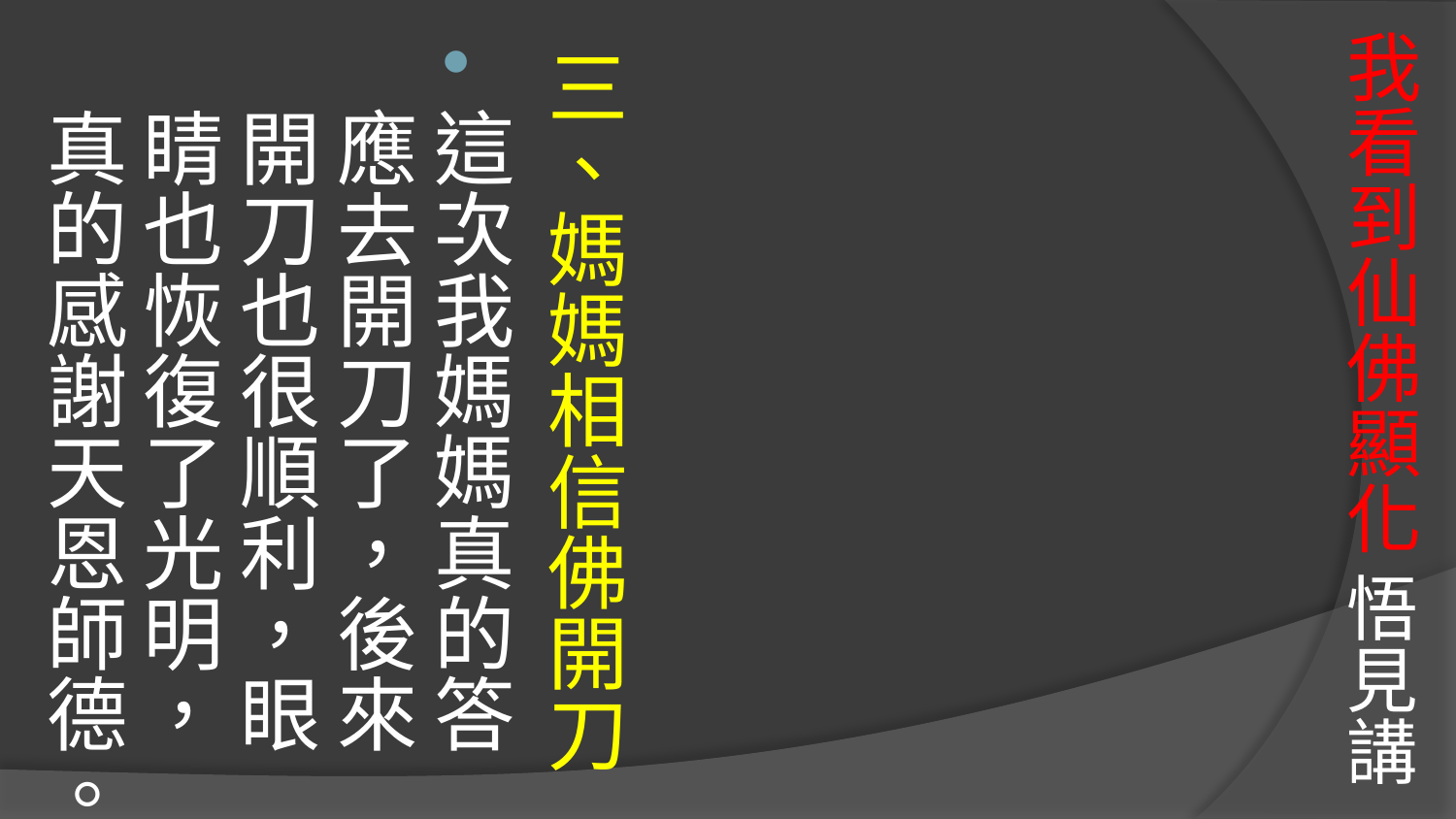

# 我看到仙佛顯化 悟見講
三、媽媽相信佛開刀
這次我媽媽真的答應去開刀了，後來開刀也很順利，眼睛也恢復了光明，真的感謝天恩師德。